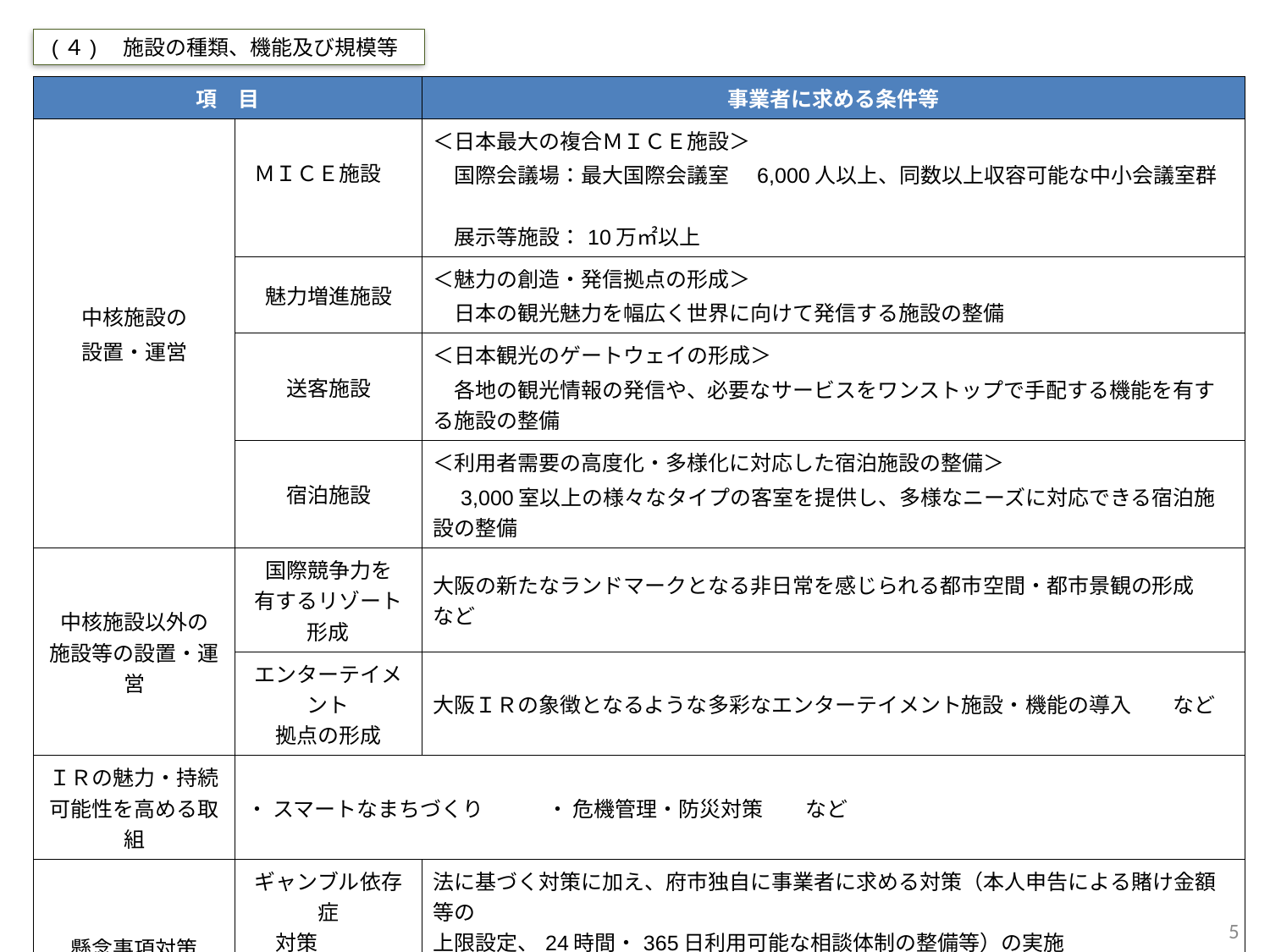

(４)　施設の種類、機能及び規模等
| 項　目 |  | 事業者に求める条件等 |
| --- | --- | --- |
| 中核施設の 設置・運営 | ＭＩＣＥ施設 | ＜日本最大の複合ＭＩＣＥ施設＞ 　国際会議場：最大国際会議室　6,000人以上、同数以上収容可能な中小会議室群　 　展示等施設：10万㎡以上 |
|  | 魅力増進施設 | ＜魅力の創造・発信拠点の形成＞ 　日本の観光魅力を幅広く世界に向けて発信する施設の整備 |
|  | 送客施設 | ＜日本観光のゲートウェイの形成＞ 　各地の観光情報の発信や、必要なサービスをワンストップで手配する機能を有する施設の整備 |
|  | 宿泊施設 | ＜利用者需要の高度化・多様化に対応した宿泊施設の整備＞ 　3,000室以上の様々なタイプの客室を提供し、多様なニーズに対応できる宿泊施設の整備 |
| 中核施設以外の 施設等の設置・運営 | 国際競争力を 有するリゾート形成 | 大阪の新たなランドマークとなる非日常を感じられる都市空間・都市景観の形成　など |
|  | エンターテイメント 拠点の形成 | 大阪ＩＲの象徴となるような多彩なエンターテイメント施設・機能の導入　　など |
| ＩＲの魅力・持続可能性を高める取組 | ・ スマートなまちづくり　　　・ 危機管理・防災対策　　など |  |
| 懸念事項対策 | ギャンブル依存症 対策 | 法に基づく対策に加え、府市独自に事業者に求める対策（本人申告による賭け金額等の 上限設定、24時間・365日利用可能な相談体制の整備等）の実施 |
|  | 治安・地域風俗 環境対策 | 自主的な防犯対策及び自主警備の徹底や、組織犯罪対策・暴力団等反社会的勢力対策等の万全な対策の実施 |
| カジノ事業の 収益の活用 | 再投資義務 | 事業者の提案内容を踏まえた実施義務　など |
|  | ＩＲ区域拡張 予定地の開発 | ＩＲ区域拡張予定地の新たな開発を実施 |
5